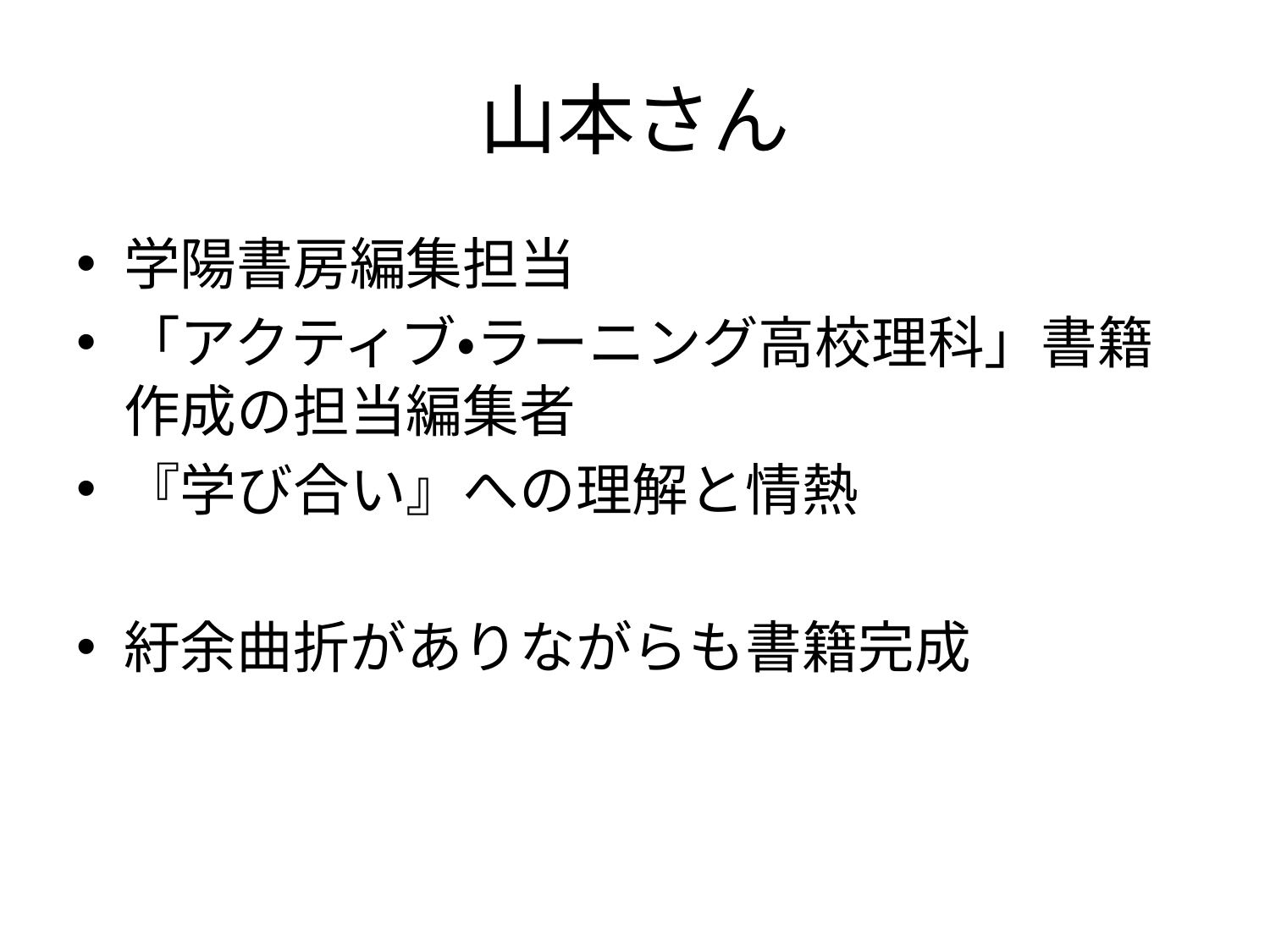

# 山本さん
学陽書房編集担当
「アクティブ・ラーニング高校理科」書籍作成の担当編集者
『学び合い』への理解と情熱

紆余曲折がありながらも書籍完成